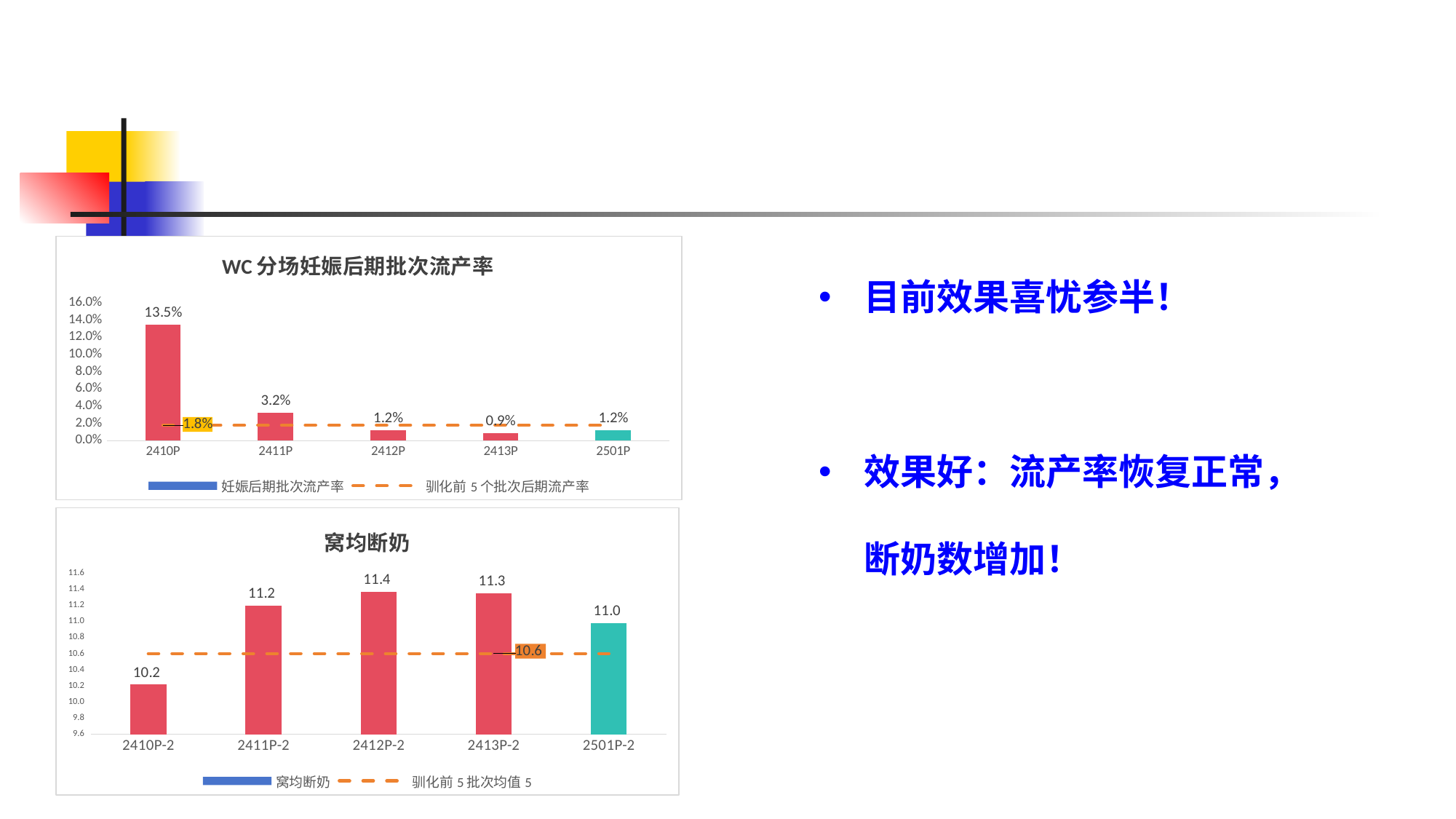

目前效果喜忧参半！

效果好：流产率恢复正常，断奶数增加！

### Chart: WC分场妊娠后期批次流产率

| Category | 妊娠后期批次流产率 | 驯化前5个批次后期流产率 |
|---|---|---|
| 2410P | 0.134502923976608 | 0.018 |
| 2411P | 0.0323529411764706 | 0.018 |
| 2412P | 0.0118694362017804 | 0.018 |
| 2413P | 0.00862068965517241 | 0.018 |
| 2501P | 0.0120845921450151 | 0.018 |

### Chart: 窝均断奶

| Category | 窝均断奶 | 驯化前5批次均值5 |
|---|---|---|
| 2410P-2 | 10.2162162162162 | 10.6 |
| 2411P-2 | 11.1944202266783 | 10.6 |
| 2412P-2 | 11.3673986486486 | 10.6 |
| 2413P-2 | 11.3463829787234 | 10.6 |
| 2501P-2 | 10.98 | 10.6 |